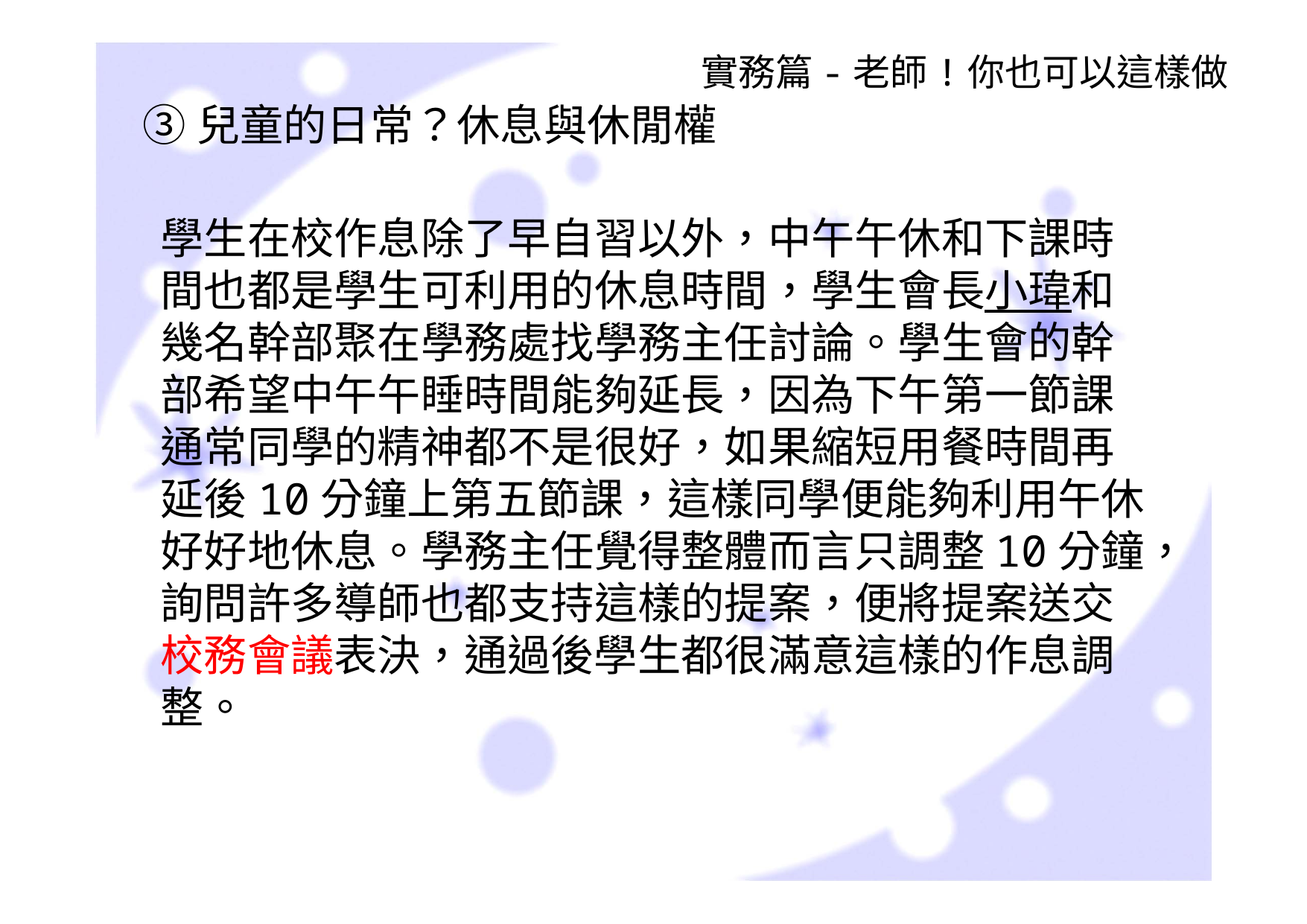

實務篇-老師!你也可以這樣做
③兒童的日常？休息與休閒權
學生在校作息除了早自習以外，中午午休和下課時間也都是學生可利用的休息時間，學生會長小瑋和幾名幹部聚在學務處找學務主任討論。學生會的幹部希望中午午睡時間能夠延長，因為下午第一節課通常同學的精神都不是很好，如果縮短用餐時間再延後10分鐘上第五節課，這樣同學便能夠利用午休好好地休息。學務主任覺得整體而言只調整10分鐘，詢問許多導師也都支持這樣的提案，便將提案送交校務會議表決，通過後學生都很滿意這樣的作息調整。